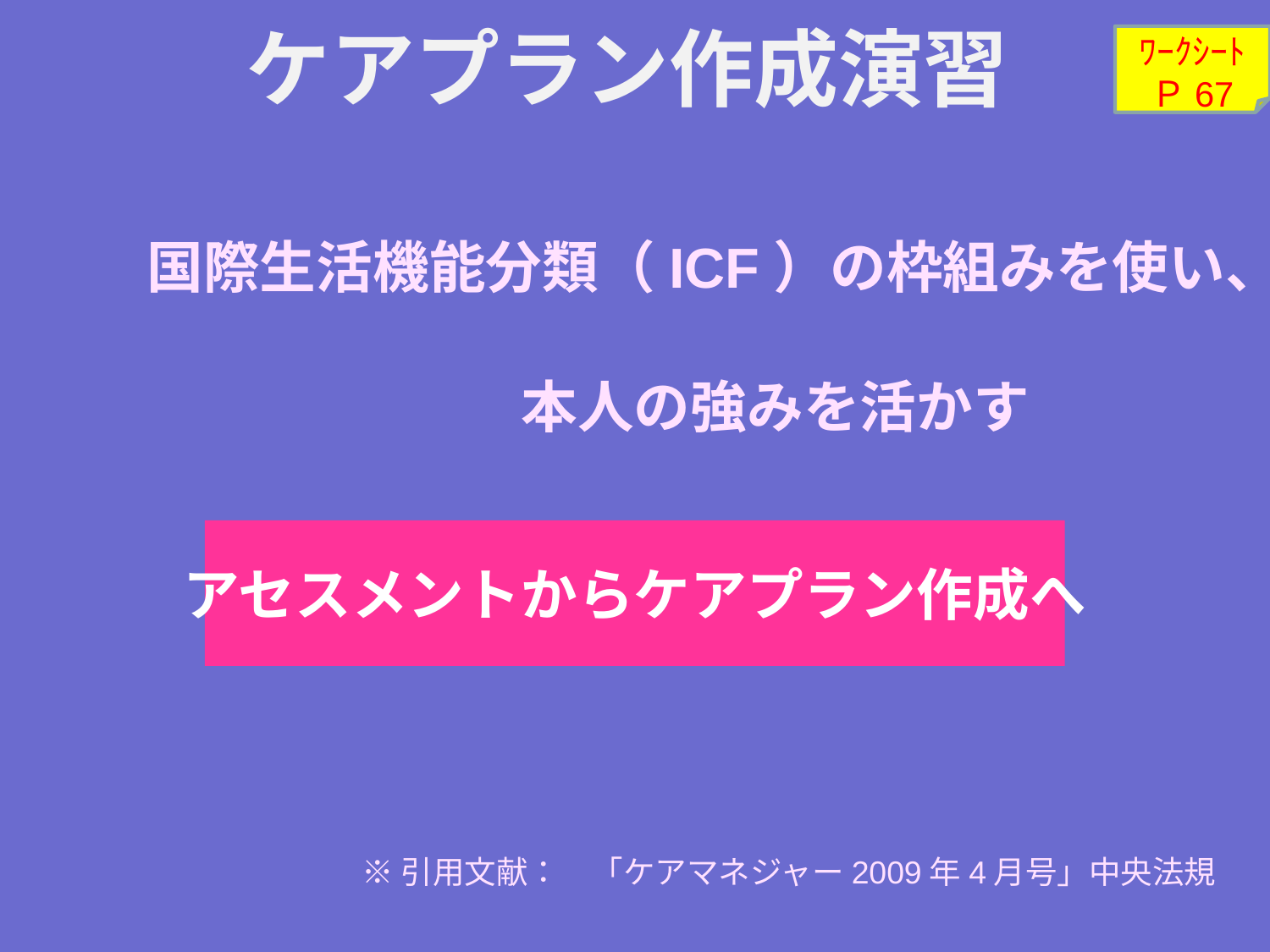

ﾜｰｸｼｰﾄ
Ｐ67
# ケアプラン作成演習 　　国際生活機能分類（ICF）の枠組みを使い、 　　　　　　　　　本人の強みを活かす
アセスメントからケアプラン作成へ
※引用文献：　「ケアマネジャー2009年4月号」中央法規